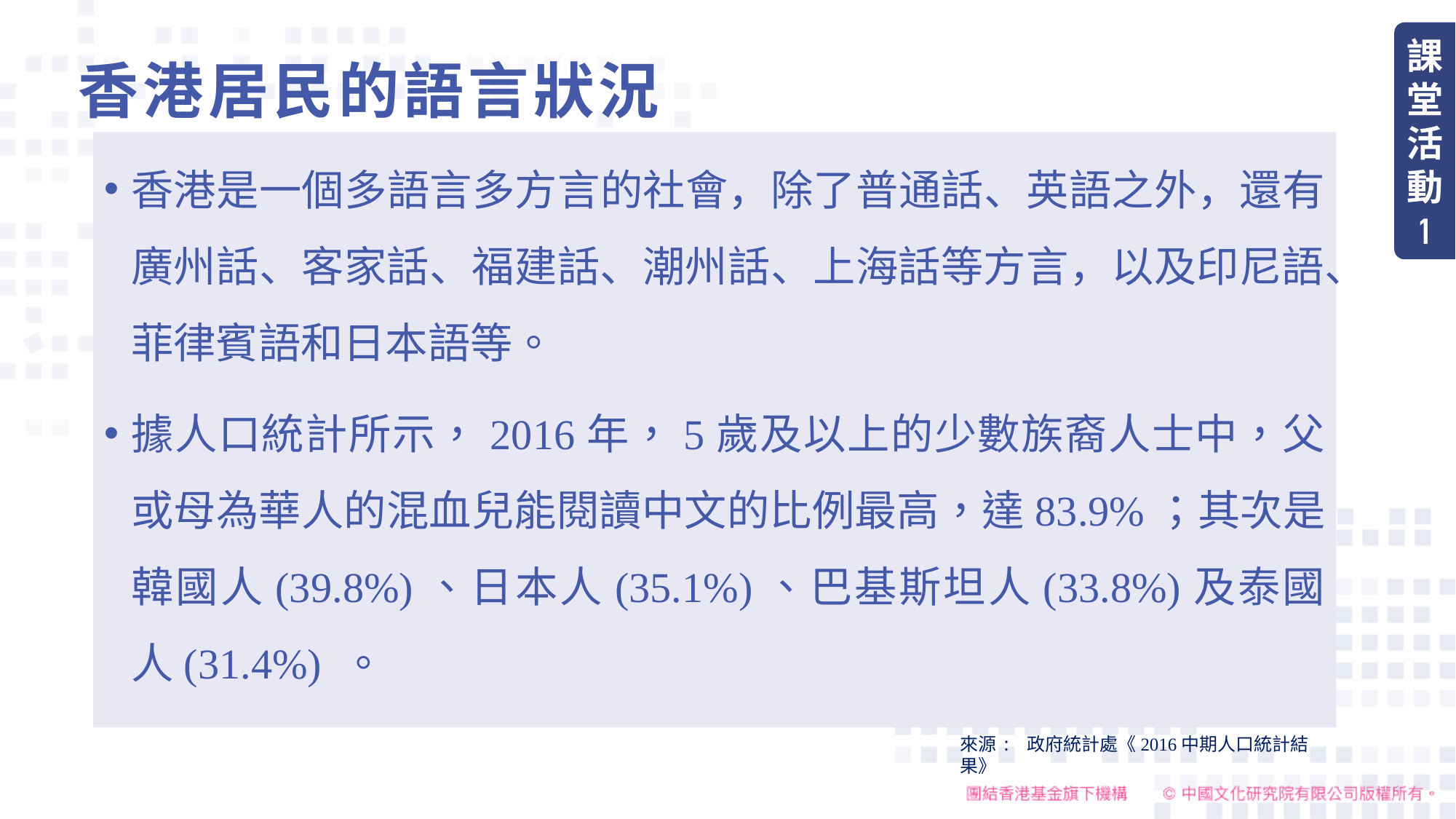

課堂活動
1
# 香港居民的語言狀況

香港是一個多語言多方言的社會，除了普通話、英語之外，還有廣州話、客家話、福建話、潮州話、上海話等方言，以及印尼語、菲律賓語和日本語等。
據人口統計所示，2016年，5歲及以上的少數族裔人士中，父或母為華人的混血兒能閱讀中文的比例最高，達83.9%；其次是韓國人(39.8%)、日本人(35.1%)、巴基斯坦人(33.8%)及泰國人(31.4%) 。
來源: 政府統計處《2016中期人口統計結果》